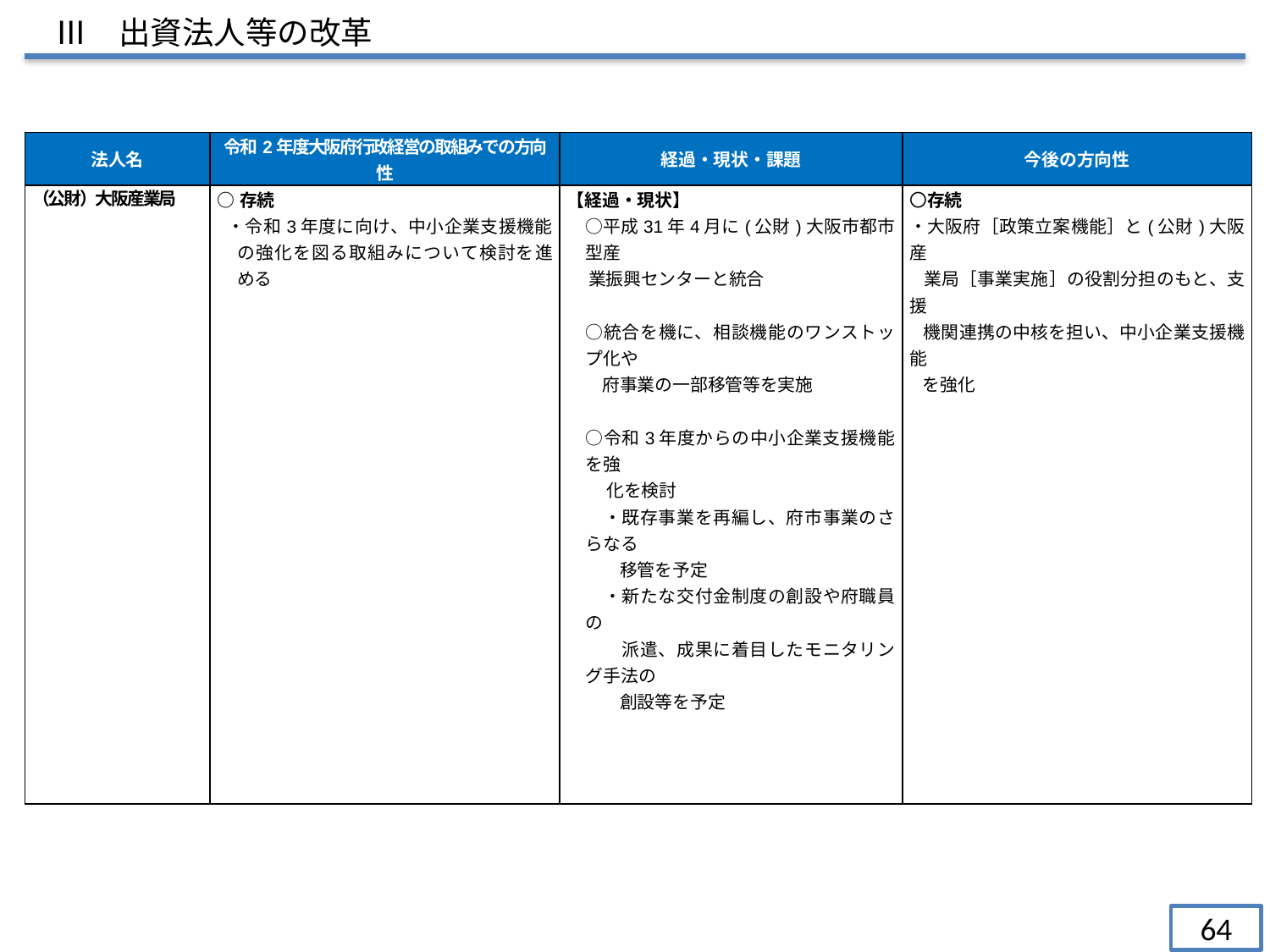

Ⅲ　出資法人等の改革
| 法人名 | 令和2年度大阪府行政経営の取組みでの方向性 | 経過・現状・課題 | 今後の方向性 |
| --- | --- | --- | --- |
| （公財）大阪産業局 | ○存続 ・令和3年度に向け、中小企業支援機能の強化を図る取組みについて検討を進める | 【経過・現状】 　○平成31年4月に(公財)大阪市都市型産 業振興センターと統合 　○統合を機に、相談機能のワンストップ化や 　　府事業の一部移管等を実施 　○令和3年度からの中小企業支援機能を強 　　 化を検討 　　・既存事業を再編し、府市事業のさらなる 　　　移管を予定 　　・新たな交付金制度の創設や府職員の 　　　派遣、成果に着目したモニタリング手法の 　　　創設等を予定 | 〇存続 ・大阪府［政策立案機能］と(公財)大阪産 業局［事業実施］の役割分担のもと、支援 機関連携の中核を担い、中小企業支援機能 を強化 |
64